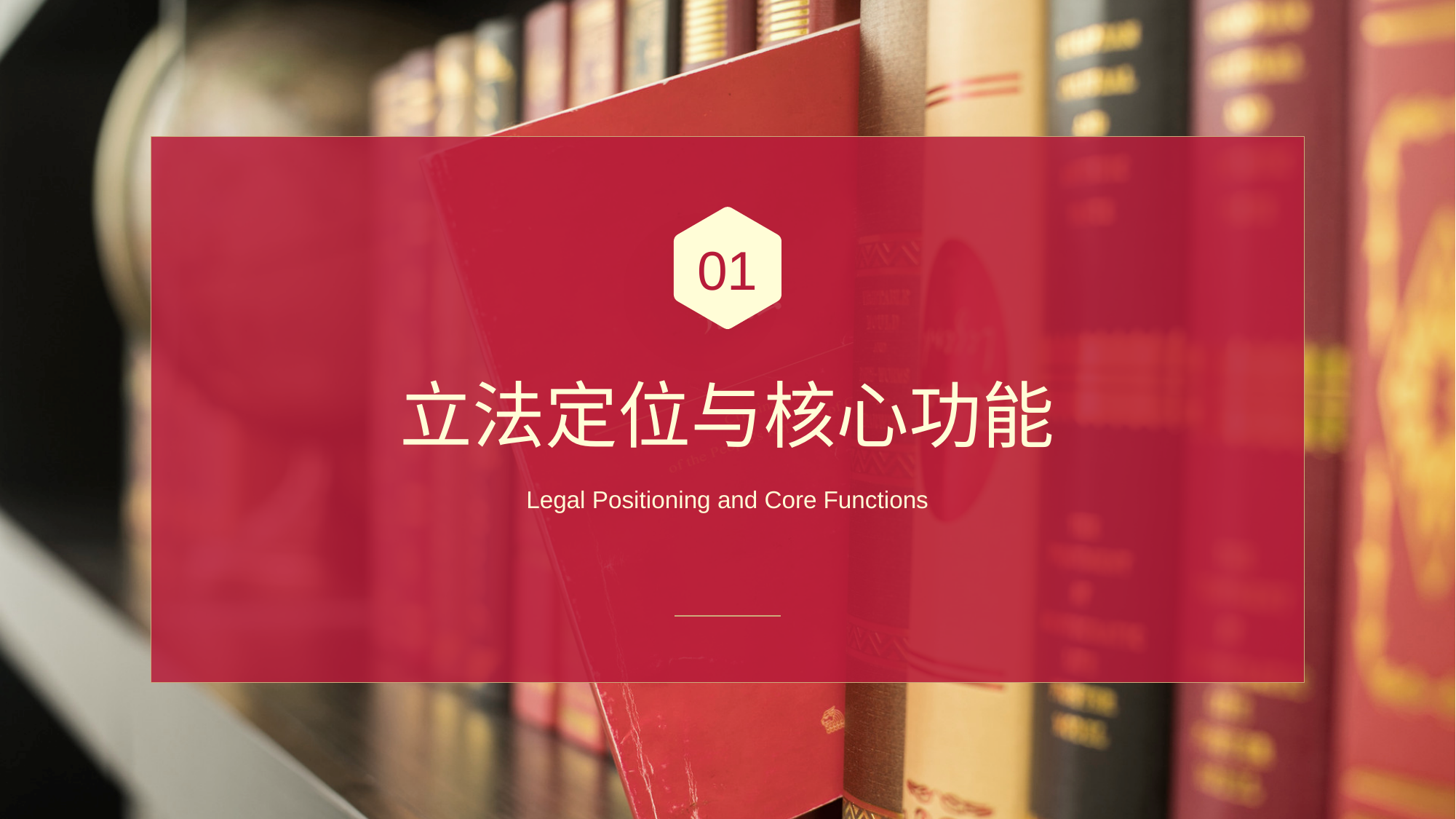

01
立法定位与核心功能
Legal Positioning and Core Functions